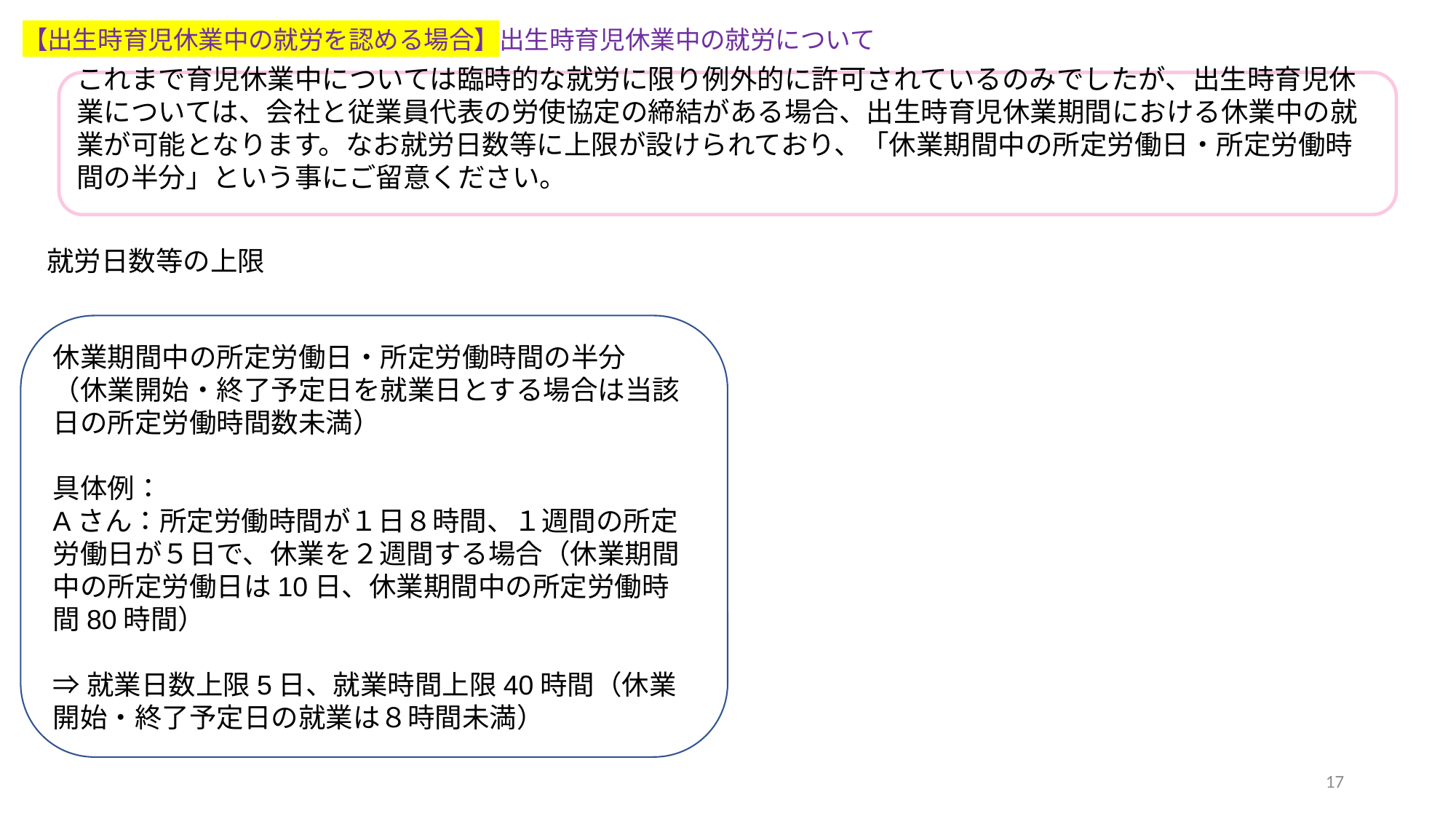

# 【出生時育児休業中の就労を認める場合】出生時育児休業中の就労について
これまで育児休業中については臨時的な就労に限り例外的に許可されているのみでしたが、出生時育児休業については、会社と従業員代表の労使協定の締結がある場合、出生時育児休業期間における休業中の就業が可能となります。なお就労日数等に上限が設けられており、「休業期間中の所定労働日・所定労働時間の半分」という事にご留意ください。

就労日数等の上限
休業期間中の所定労働日・所定労働時間の半分
（休業開始・終了予定日を就業日とする場合は当該日の所定労働時間数未満）

具体例：
Aさん：所定労働時間が１日８時間、１週間の所定労働日が５日で、休業を２週間する場合（休業期間中の所定労働日は10日、休業期間中の所定労働時間80時間）

⇒就業日数上限5日、就業時間上限40時間（休業開始・終了予定日の就業は８時間未満）
17